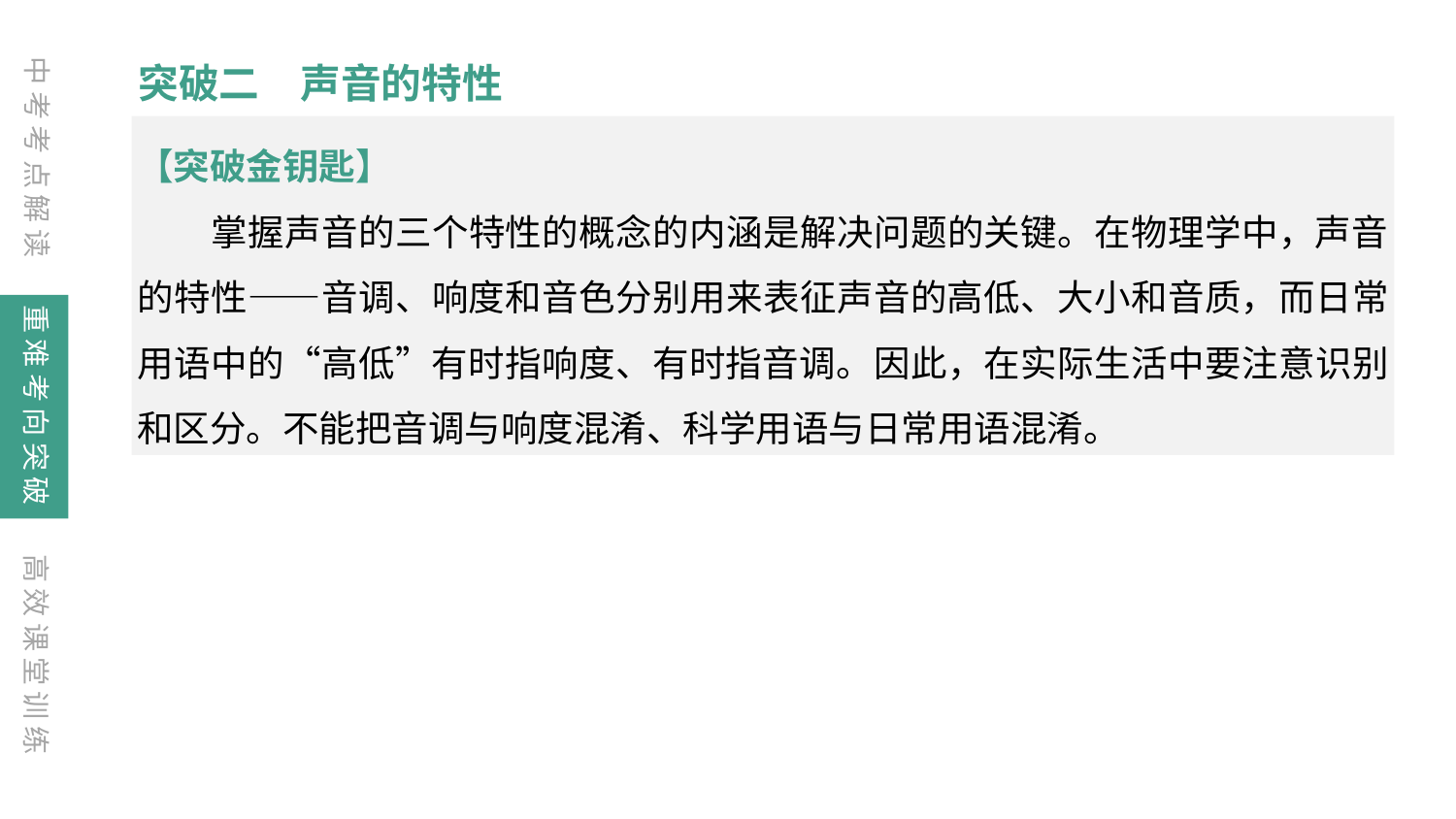

中考考点解读
突破二　声音的特性
【突破金钥匙】
　　掌握声音的三个特性的概念的内涵是解决问题的关键。在物理学中，声音的特性——音调、响度和音色分别用来表征声音的高低、大小和音质，而日常用语中的“高低”有时指响度、有时指音调。因此，在实际生活中要注意识别和区分。不能把音调与响度混淆、科学用语与日常用语混淆。
重难考向突破

高效课堂训练